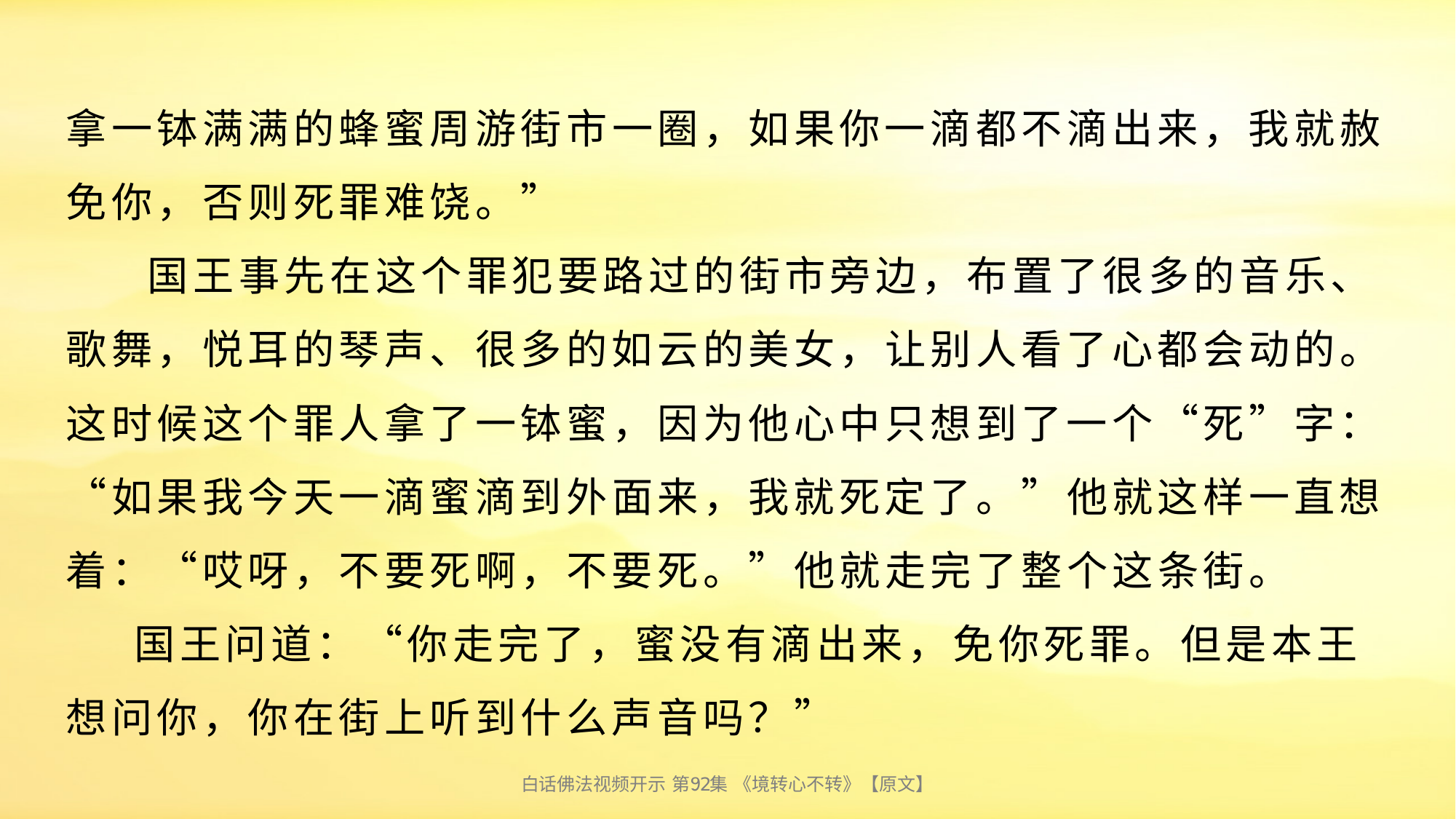

# 拿一钵满满的蜂蜜周游街市一圈，如果你一滴都不滴出来，我就赦免你，否则死罪难饶。” 国王事先在这个罪犯要路过的街市旁边，布置了很多的音乐、歌舞，悦耳的琴声、很多的如云的美女，让别人看了心都会动的。这时候这个罪人拿了一钵蜜，因为他心中只想到了一个“死”字：“如果我今天一滴蜜滴到外面来，我就死定了。”他就这样一直想着：“哎呀，不要死啊，不要死。”他就走完了整个这条街。 国王问道：“你走完了，蜜没有滴出来，免你死罪。但是本王想问你，你在街上听到什么声音吗？”
白话佛法视频开示 第92集 《境转心不转》【原文】